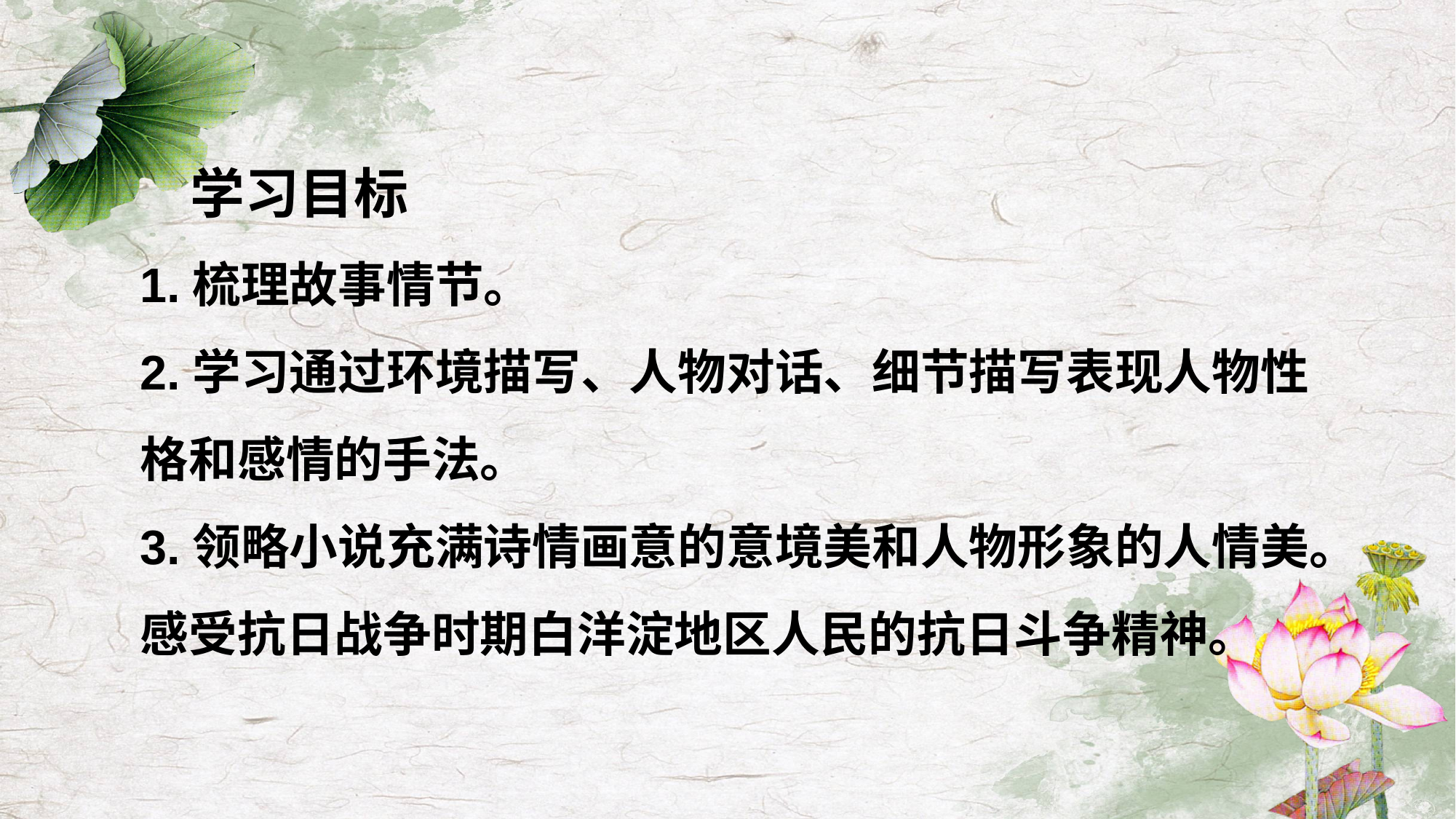

学习目标
1.梳理故事情节。
2.学习通过环境描写、人物对话、细节描写表现人物性格和感情的手法。
3.领略小说充满诗情画意的意境美和人物形象的人情美。感受抗日战争时期白洋淀地区人民的抗日斗争精神。